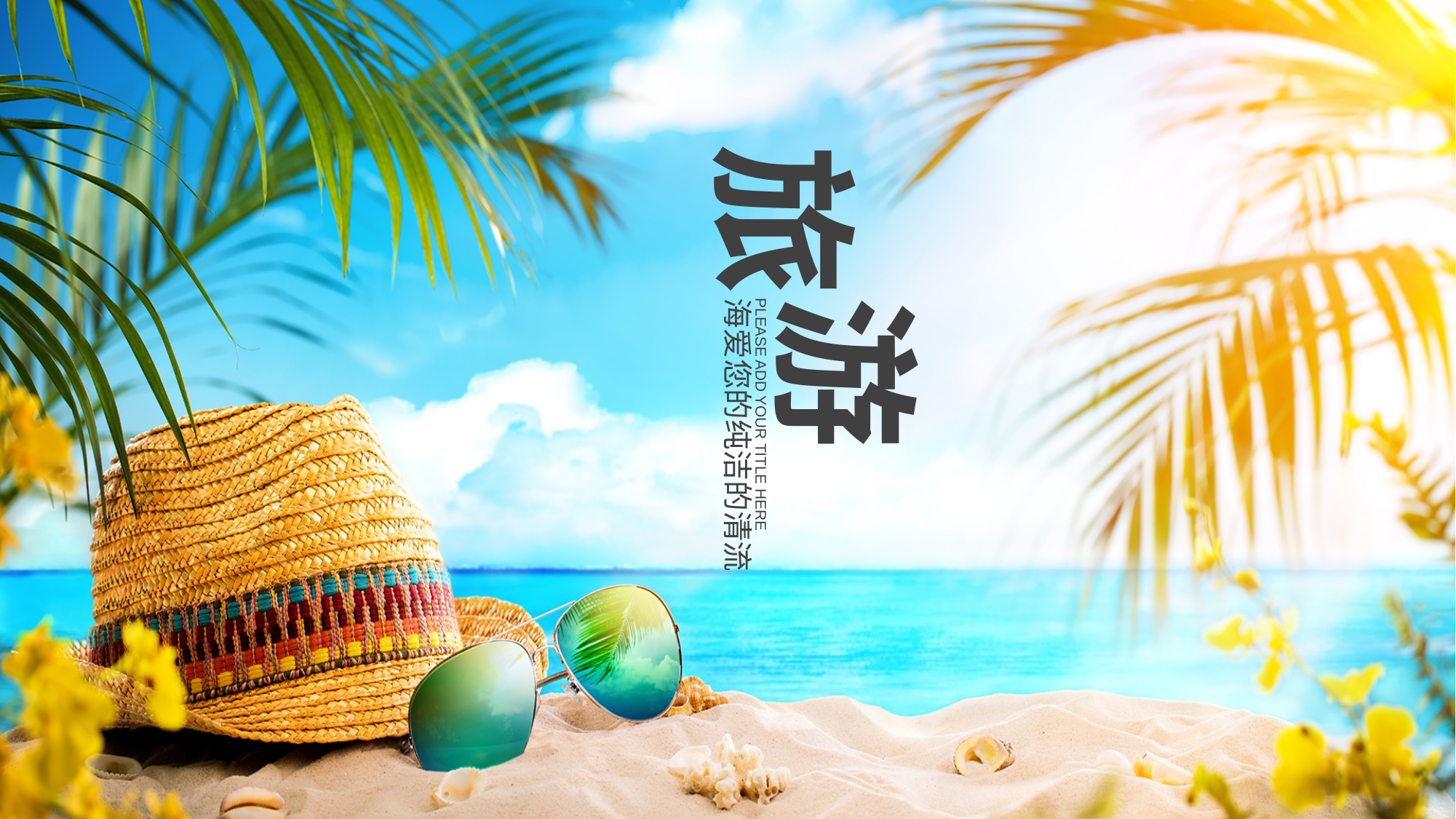

旅
游
PLEASE ADD YOUR TITLE HERE
海爱您的纯洁的清流